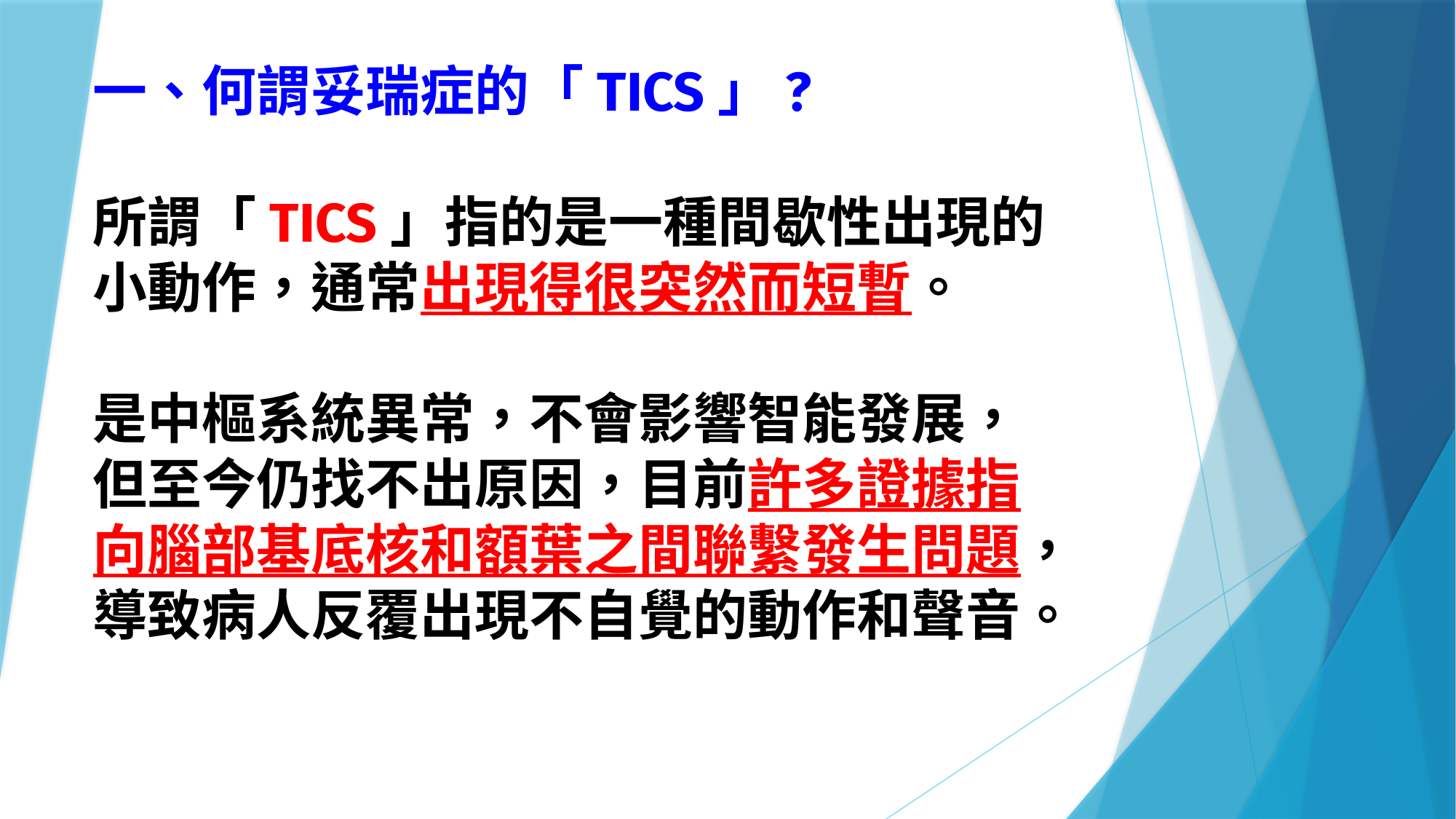

一、何謂妥瑞症的「TICS」?

所謂「TICS」指的是一種間歇性出現的小動作，通常出現得很突然而短暫。

是中樞系統異常，不會影響智能發展，但至今仍找不出原因，目前許多證據指向腦部基底核和額葉之間聯繫發生問題，導致病人反覆出現不自覺的動作和聲音。